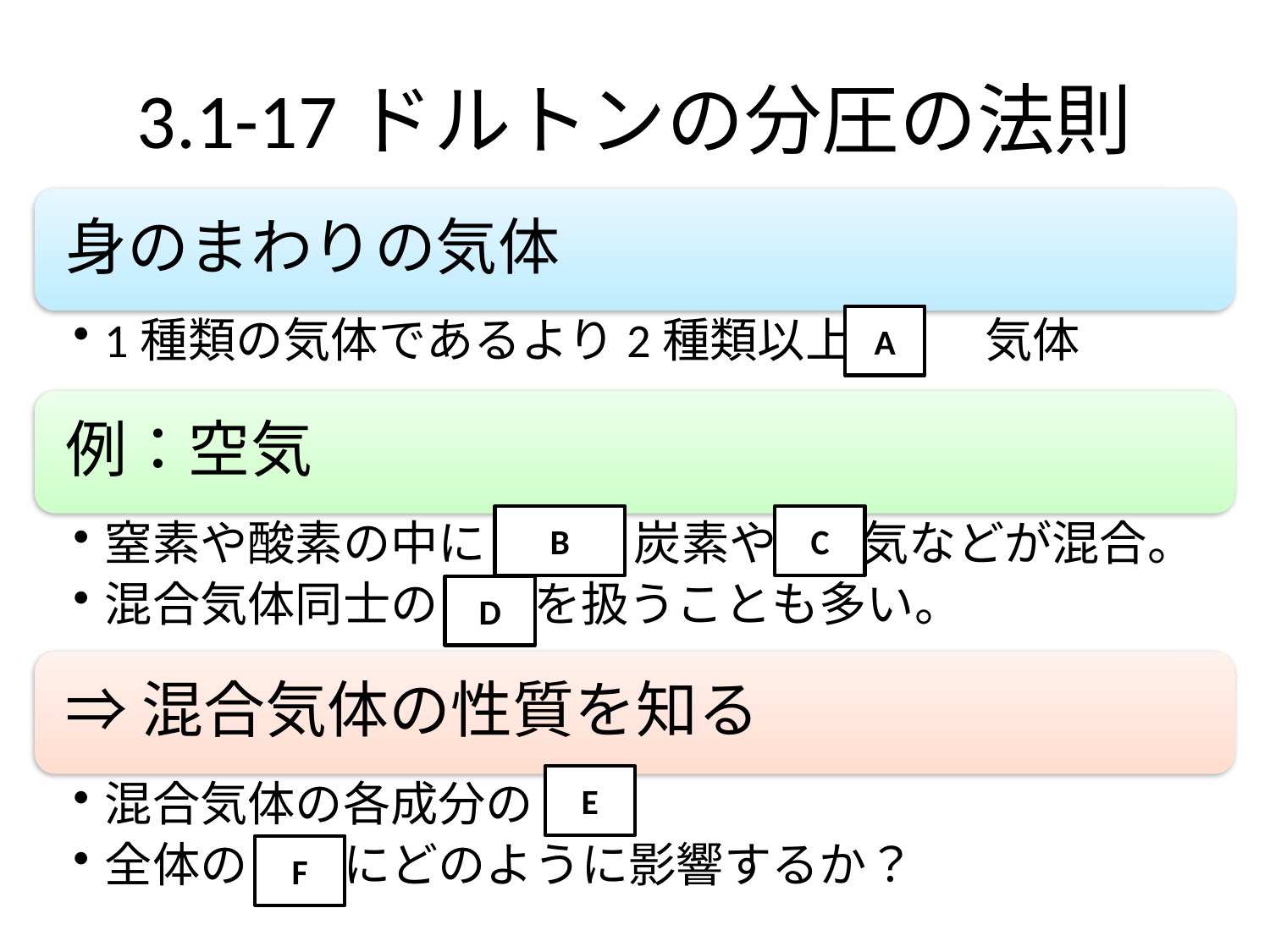

# 3.1-17ドルトンの分圧の法則
身のまわりの気体
1種類の気体であるより2種類以上の        気体
例：空気
窒素や酸素の中に              炭素や        気などが混合。
混合気体同士の         を扱うことも多い。
⇒混合気体の性質を知る
混合気体の各成分の
全体の         にどのように影響するか？
A
B
C
D
E
F